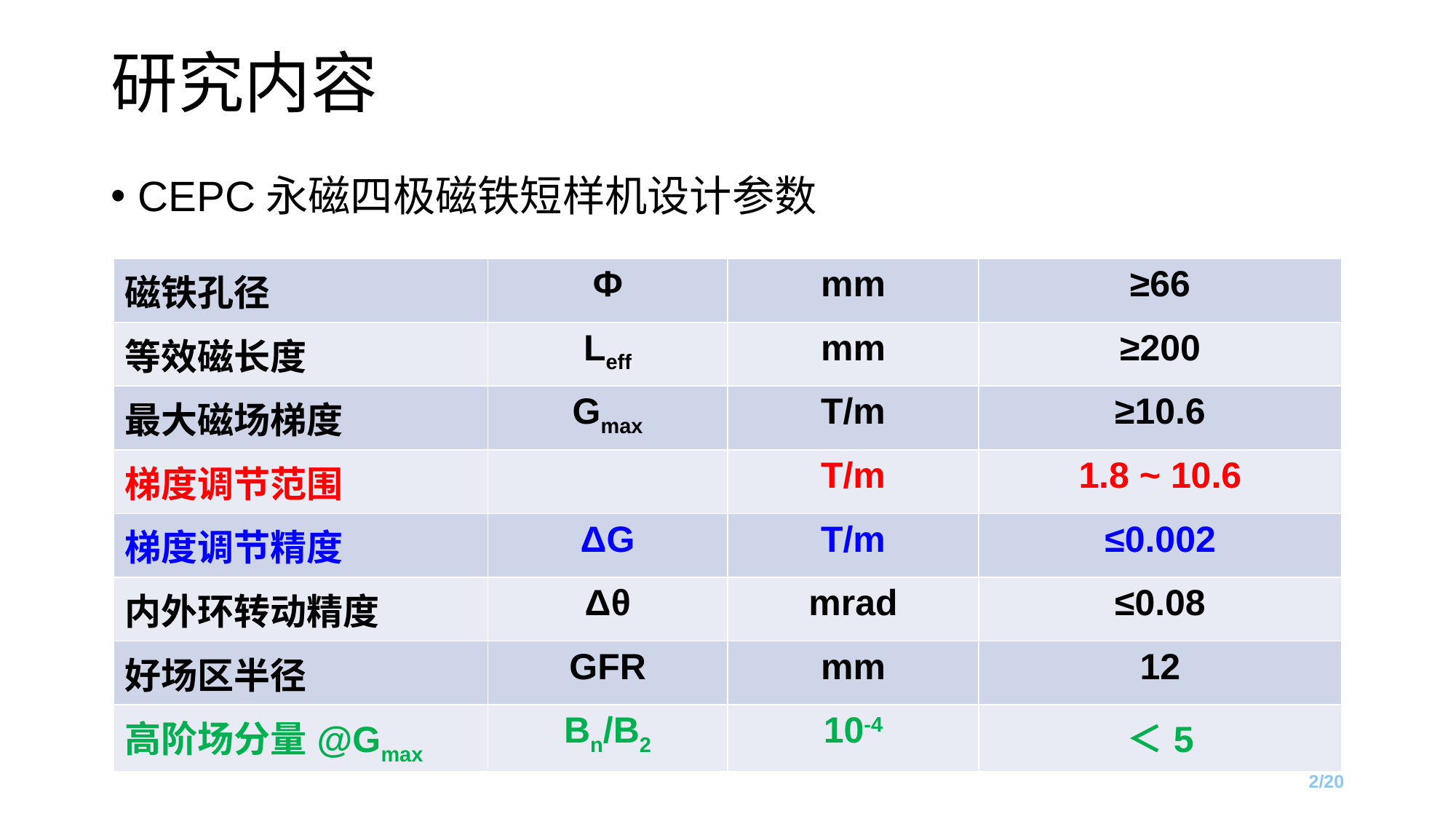

# 研究内容
CEPC永磁四极磁铁短样机设计参数
| 磁铁孔径 | Φ | mm | ≥66 |
| --- | --- | --- | --- |
| 等效磁长度 | Leff | mm | ≥200 |
| 最大磁场梯度 | Gmax | T/m | ≥10.6 |
| 梯度调节范围 |  | T/m | 1.8 ~ 10.6 |
| 梯度调节精度 | ΔG | T/m | ≤0.002 |
| 内外环转动精度 | Δθ | mrad | ≤0.08 |
| 好场区半径 | GFR | mm | 12 |
| 高阶场分量@Gmax | Bn/B2 | 10-4 | ＜5 |
2/20